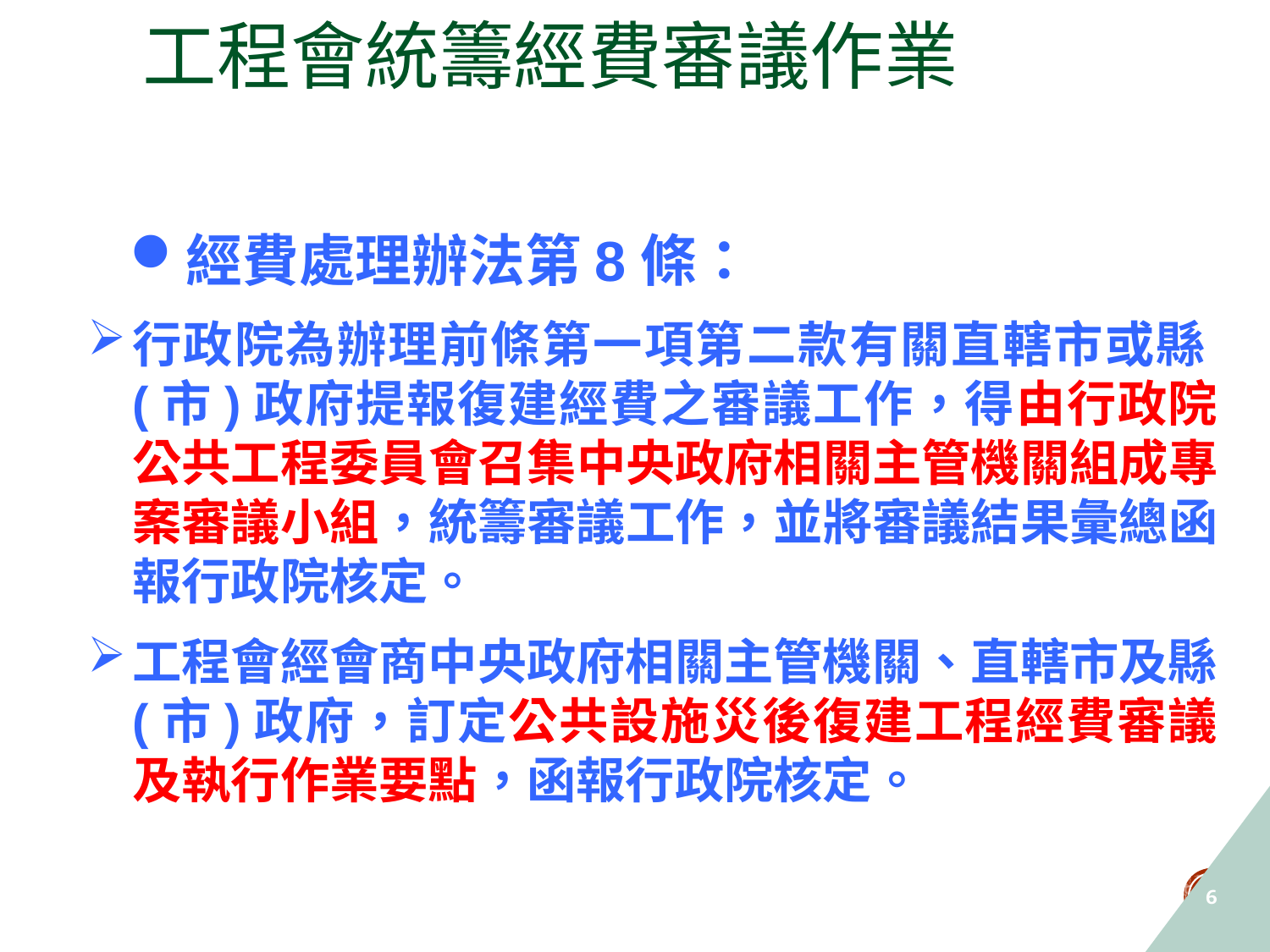

# 工程會統籌經費審議作業
經費處理辦法第8條：
行政院為辦理前條第一項第二款有關直轄市或縣(市)政府提報復建經費之審議工作，得由行政院公共工程委員會召集中央政府相關主管機關組成專案審議小組，統籌審議工作，並將審議結果彙總函報行政院核定。
工程會經會商中央政府相關主管機關、直轄市及縣(市)政府，訂定公共設施災後復建工程經費審議及執行作業要點，函報行政院核定。

6